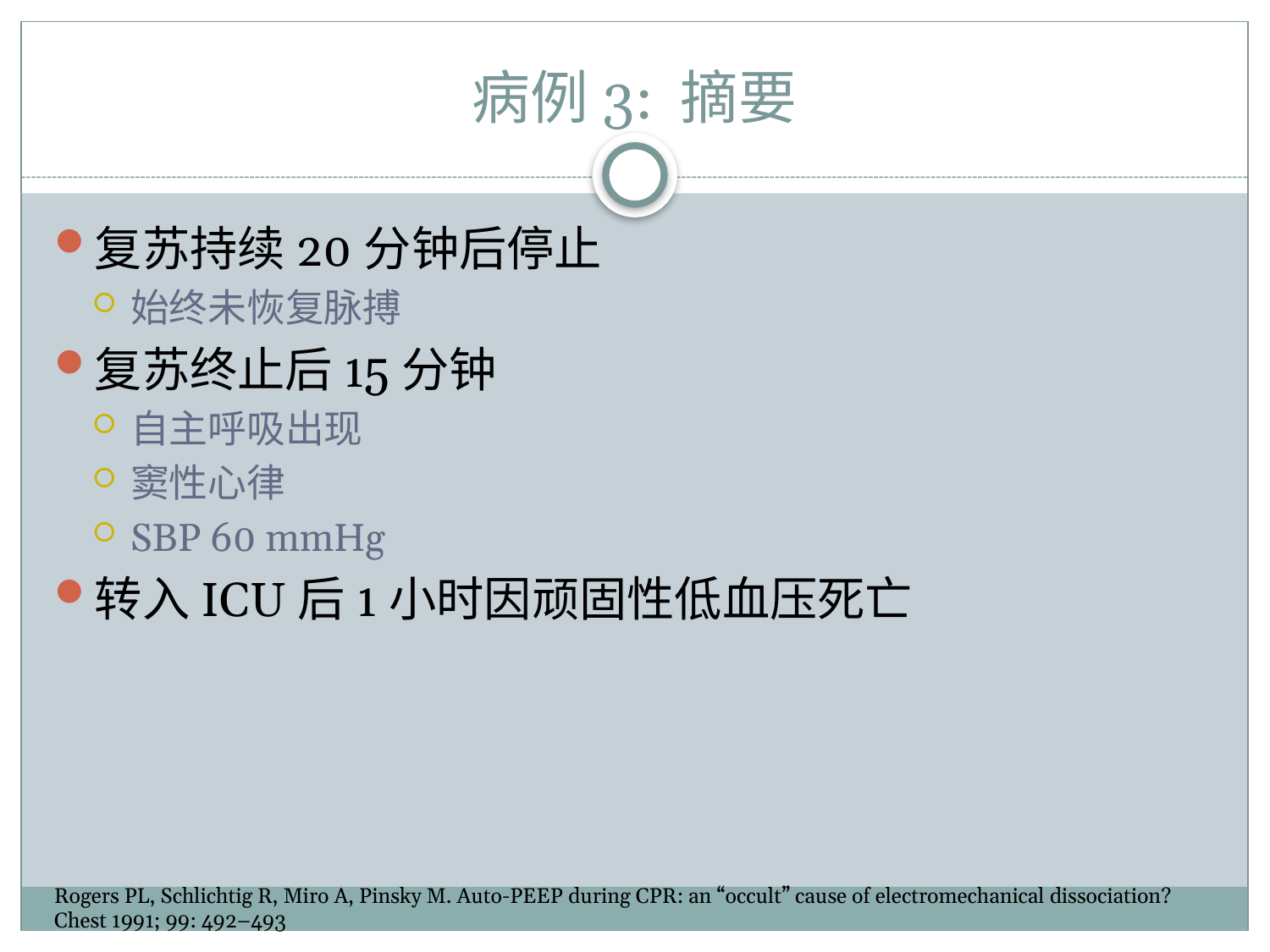

# 病例3: 摘要
复苏持续20分钟后停止
始终未恢复脉搏
复苏终止后15分钟
自主呼吸出现
窦性心律
SBP 60 mmHg
转入ICU后1小时因顽固性低血压死亡
Rogers PL, Schlichtig R, Miro A, Pinsky M. Auto-PEEP during CPR: an “occult” cause of electromechanical dissociation? Chest 1991; 99: 492–493